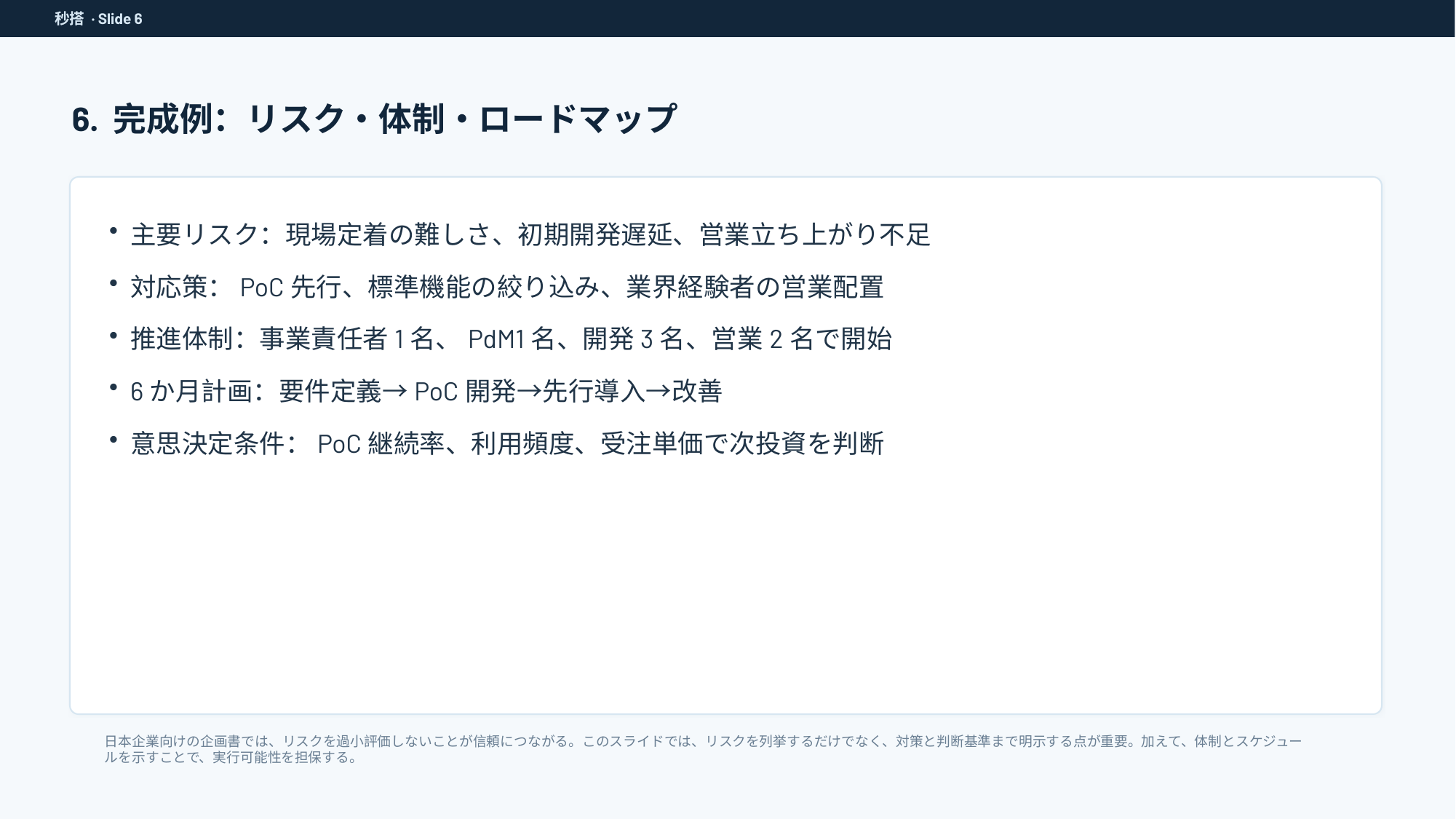

秒搭 · Slide 6
6. 完成例：リスク・体制・ロードマップ

主要リスク：現場定着の難しさ、初期開発遅延、営業立ち上がり不足
対応策：PoC先行、標準機能の絞り込み、業界経験者の営業配置
推進体制：事業責任者1名、PdM1名、開発3名、営業2名で開始
6か月計画：要件定義→PoC開発→先行導入→改善
意思決定条件：PoC継続率、利用頻度、受注単価で次投資を判断
日本企業向けの企画書では、リスクを過小評価しないことが信頼につながる。このスライドでは、リスクを列挙するだけでなく、対策と判断基準まで明示する点が重要。加えて、体制とスケジュールを示すことで、実行可能性を担保する。